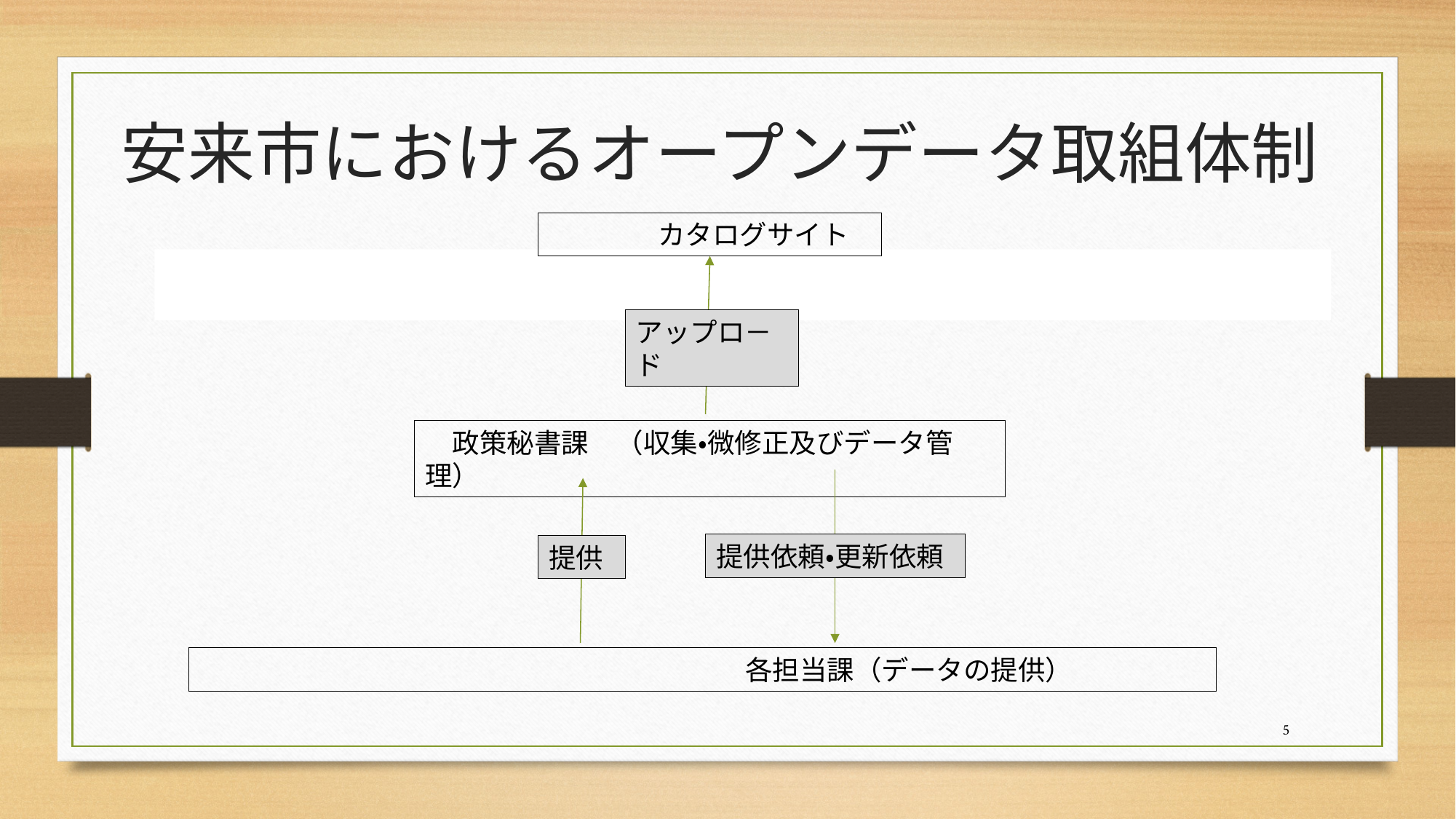

# 安来市におけるオープンデータ取組体制

　　　　カタログサイト

アップロ－ド
　政策秘書課　（収集・微修正及びデータ管理）
提供依頼・更新依頼
提供
　　　　　　　　　　　　　　　　　　　　各担当課（データの提供）
5